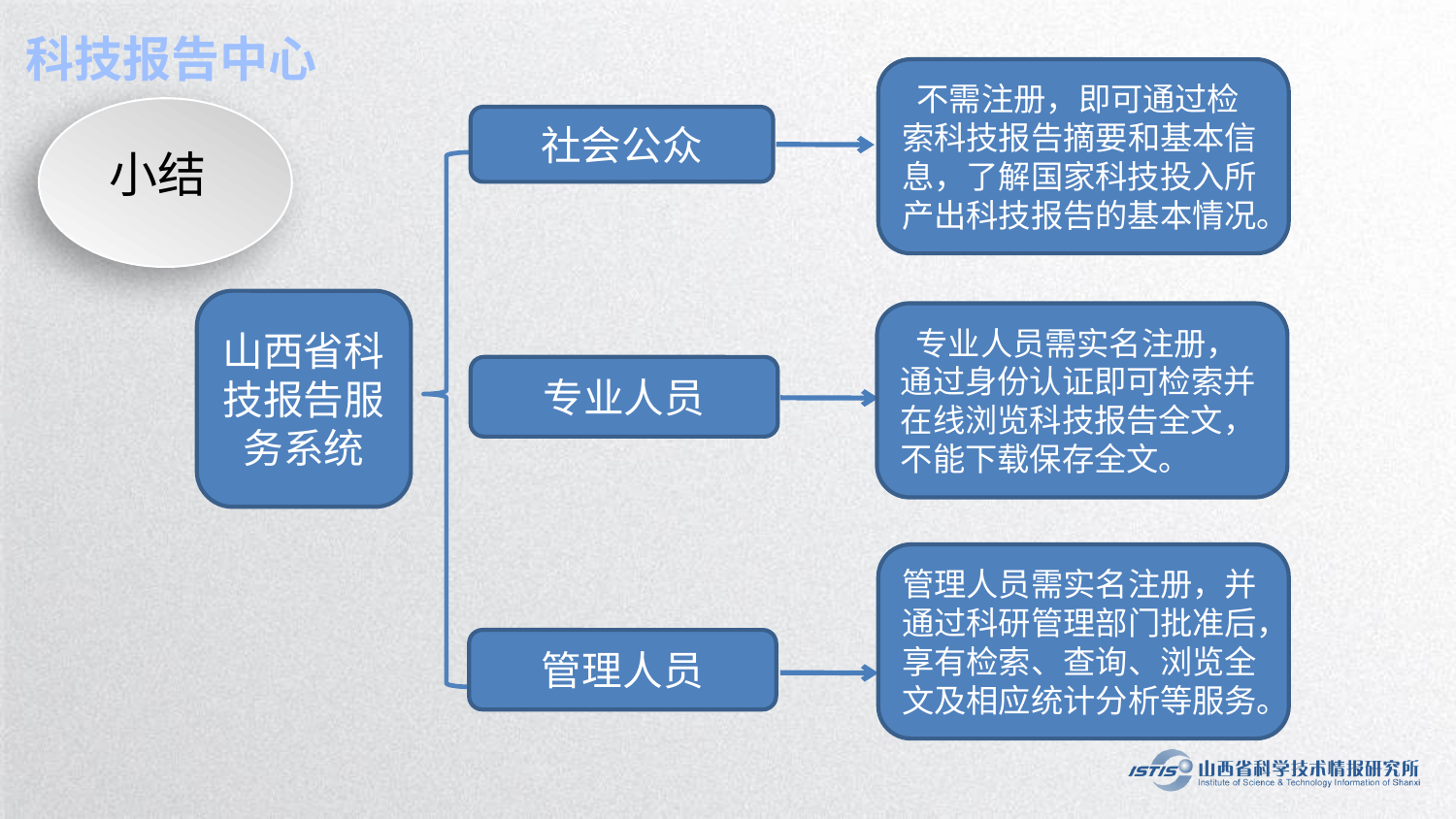

不需注册，即可通过检索科技报告摘要和基本信息，了解国家科技投入所产出科技报告的基本情况。

社会公众
小结

山西省科技报告服务系统
 专业人员需实名注册，通过身份认证即可检索并在线浏览科技报告全文，不能下载保存全文。
专业人员
管理人员需实名注册，并通过科研管理部门批准后，享有检索、查询、浏览全文及相应统计分析等服务。
管理人员